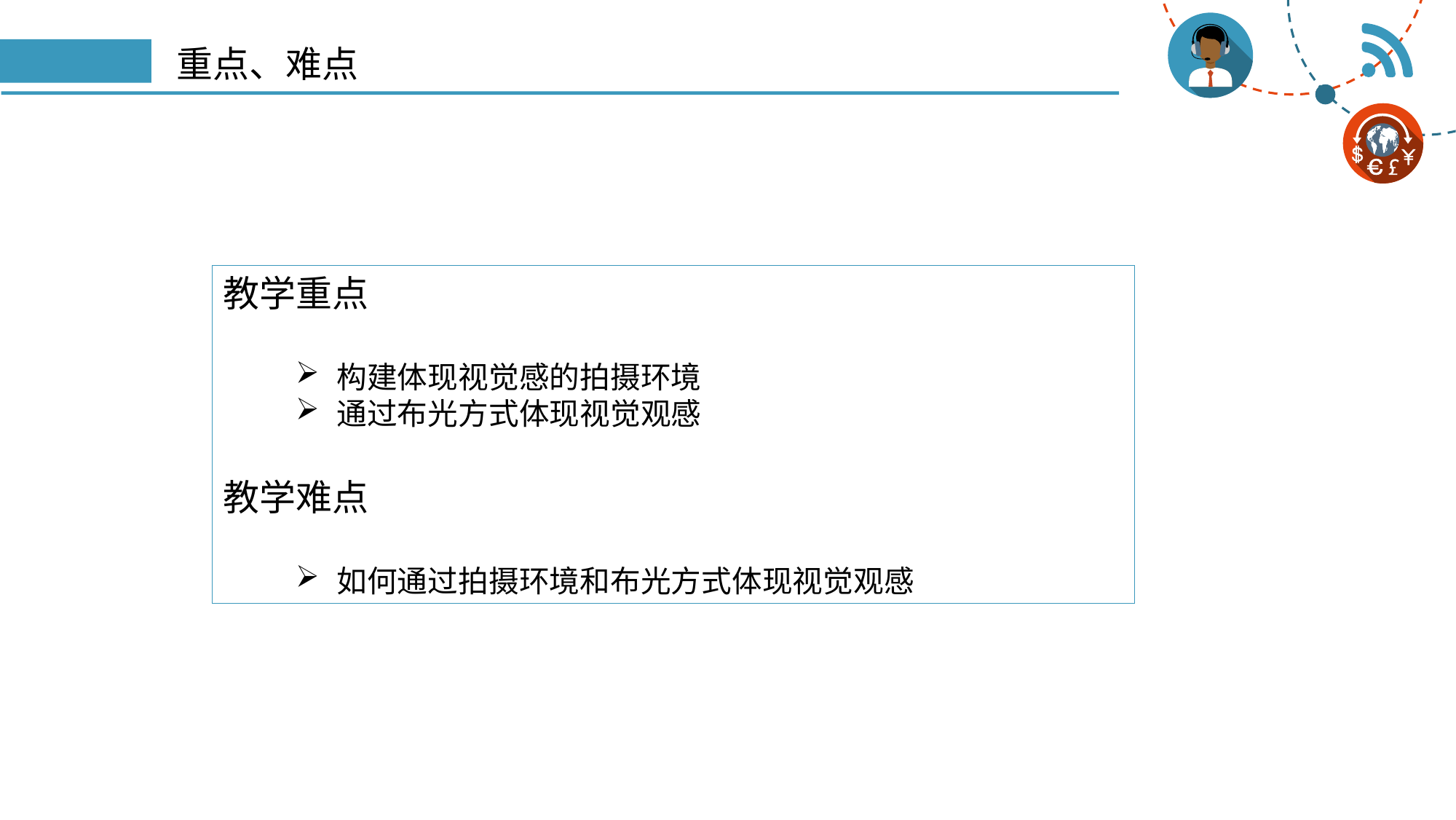

# 重点、难点
教学重点

构建体现视觉感的拍摄环境
通过布光方式体现视觉观感

教学难点

如何通过拍摄环境和布光方式体现视觉观感